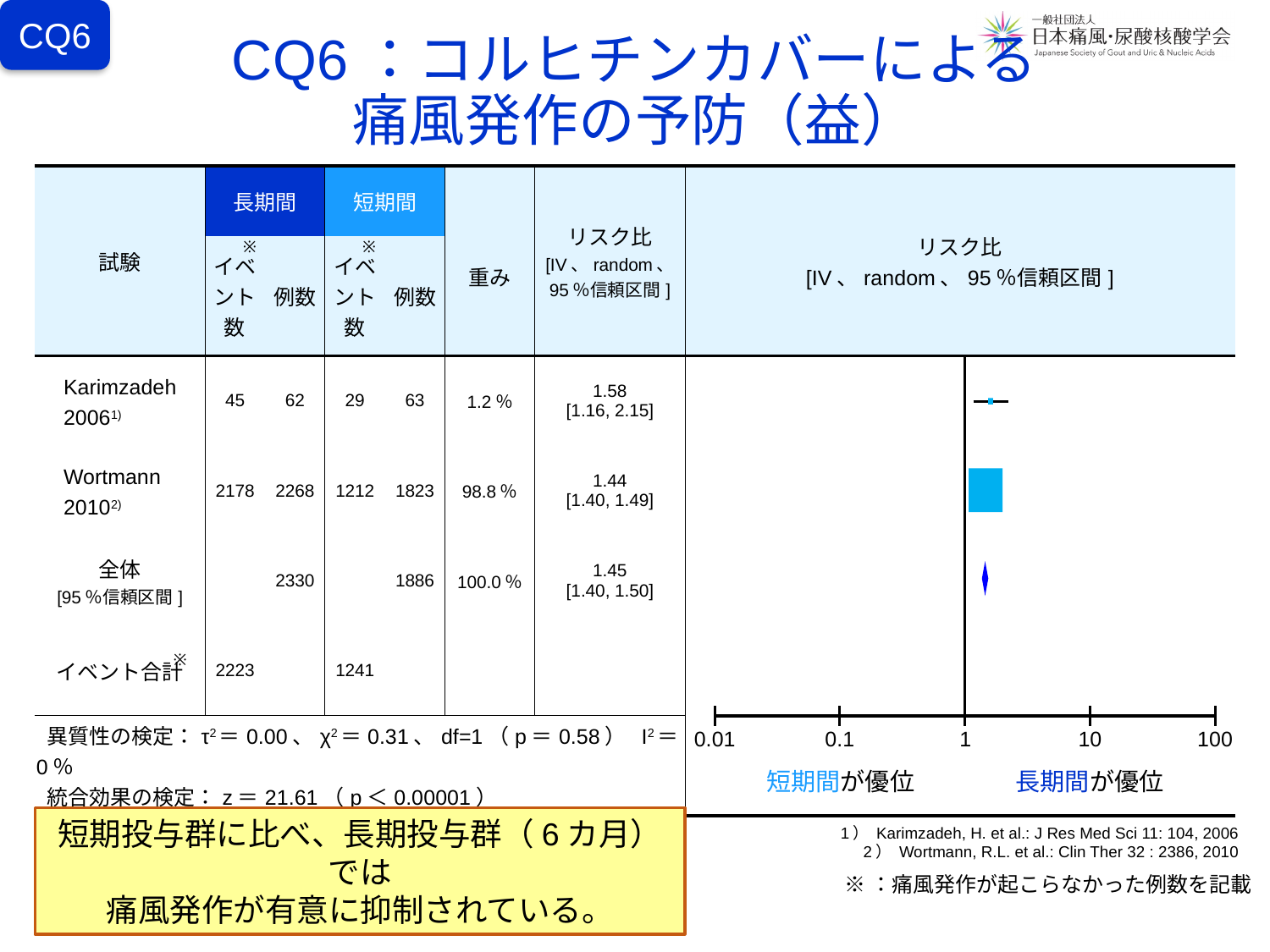

CQ6
# CQ6：コルヒチンカバーによる 痛風発作の予防（益）
| 試験 | 長期間 |  | 短期間 |  | 重み | リスク比 [IV、random、 95％信頼区間] | リスク比 [IV、random、95％信頼区間] |
| --- | --- | --- | --- | --- | --- | --- | --- |
|  | イベント数 | 例数 | イベント数 | 例数 |  |  |  |
| Karimzadeh 　20061) | 45 | 62 | 29 | 63 | 1.2％ | 1.58 [1.16, 2.15] |  |
| Wortmann 　20102) | 2178 | 2268 | 1212 | 1823 | 98.8％ | 1.44 [1.40, 1.49] |  |
| 全体 [95％信頼区間] |  | 2330 |  | 1886 | 100.0％ | 1.45 [1.40, 1.50] |  |
| イベント合計 | 2223 |  | 1241 |  |  |  |  |
| 異質性の検定：τ2＝0.00、χ2＝0.31、df=1（p＝0.58） I2＝0％ 統合効果の検定：z＝21.61（p＜0.00001） |  |  |  |  |  |  |  |
※
※

※
0.01
0.1
1
10
100
短期間が優位
長期間が優位
1） Karimzadeh, H. et al.: J Res Med Sci 11: 104, 2006
2） Wortmann, R.L. et al.: Clin Ther 32 : 2386, 2010
短期投与群に比べ、長期投与群（6カ月）では
痛風発作が有意に抑制されている。
※：痛風発作が起こらなかった例数を記載